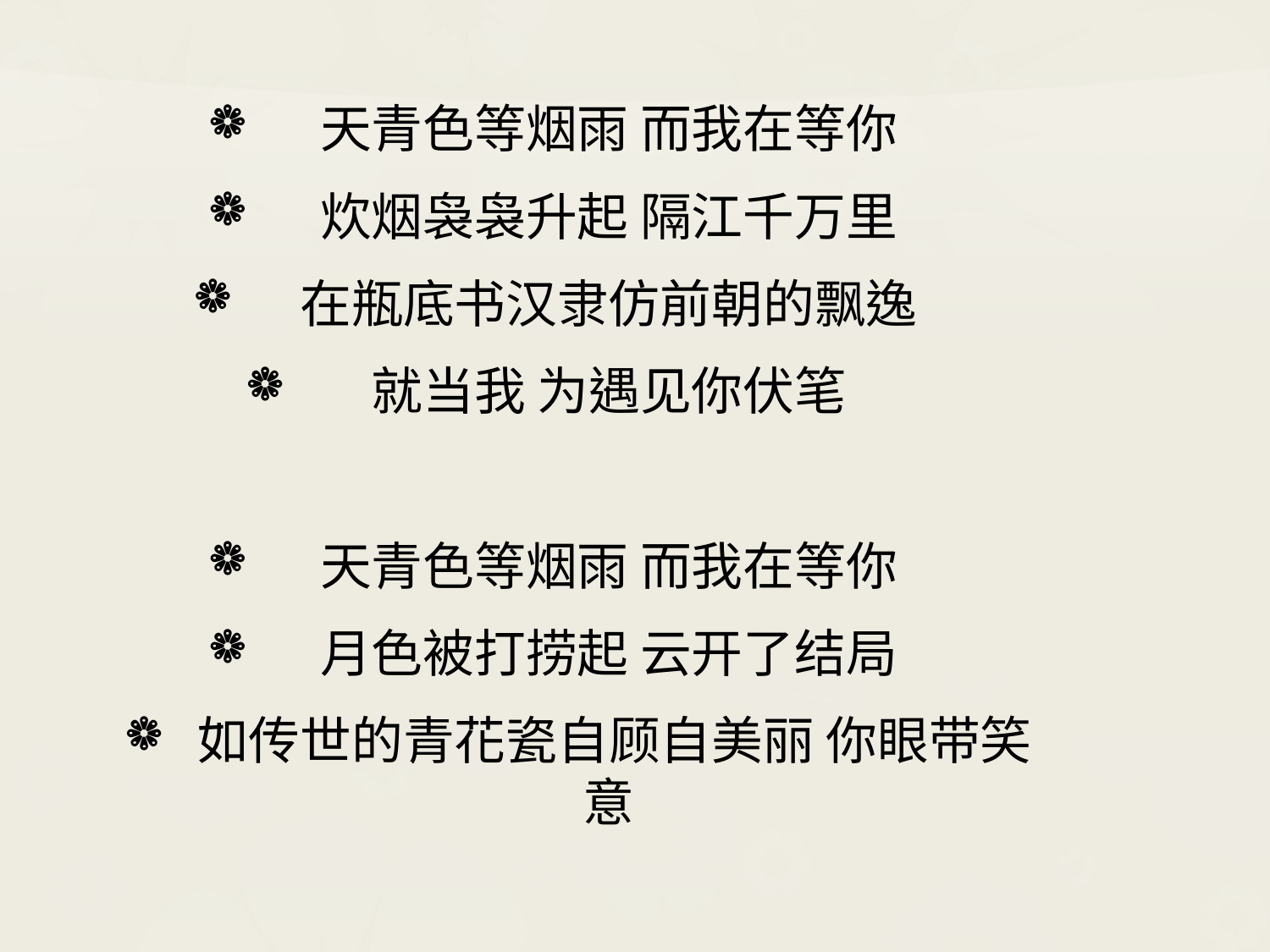

天青色等烟雨 而我在等你
炊烟袅袅升起 隔江千万里
在瓶底书汉隶仿前朝的飘逸
就当我 为遇见你伏笔

天青色等烟雨 而我在等你
月色被打捞起 云开了结局
如传世的青花瓷自顾自美丽 你眼带笑意